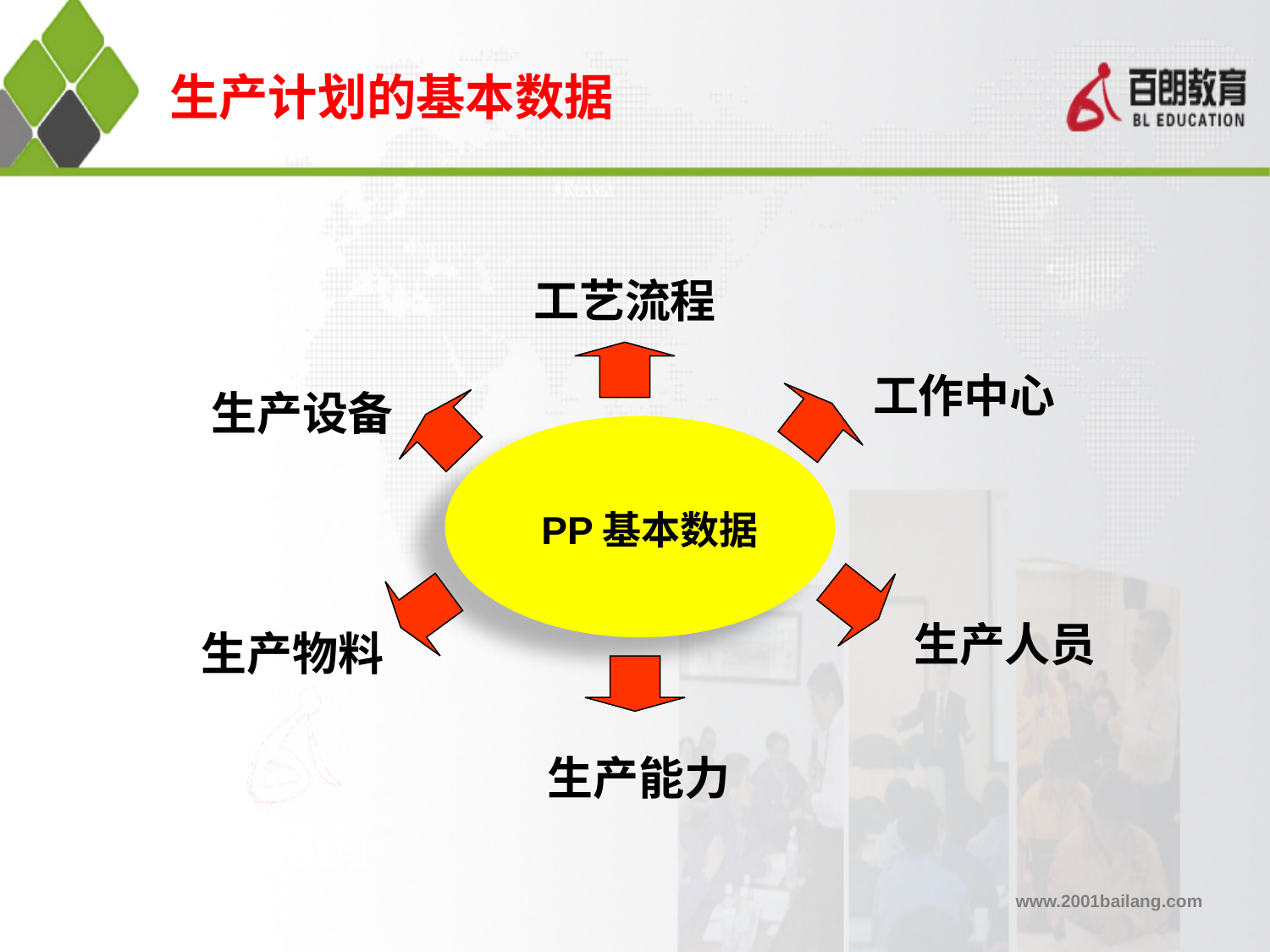

# 生产计划的基本数据
工艺流程

工作中心
生产设备

PP基本数据

生产人员
生产物料

生产能力